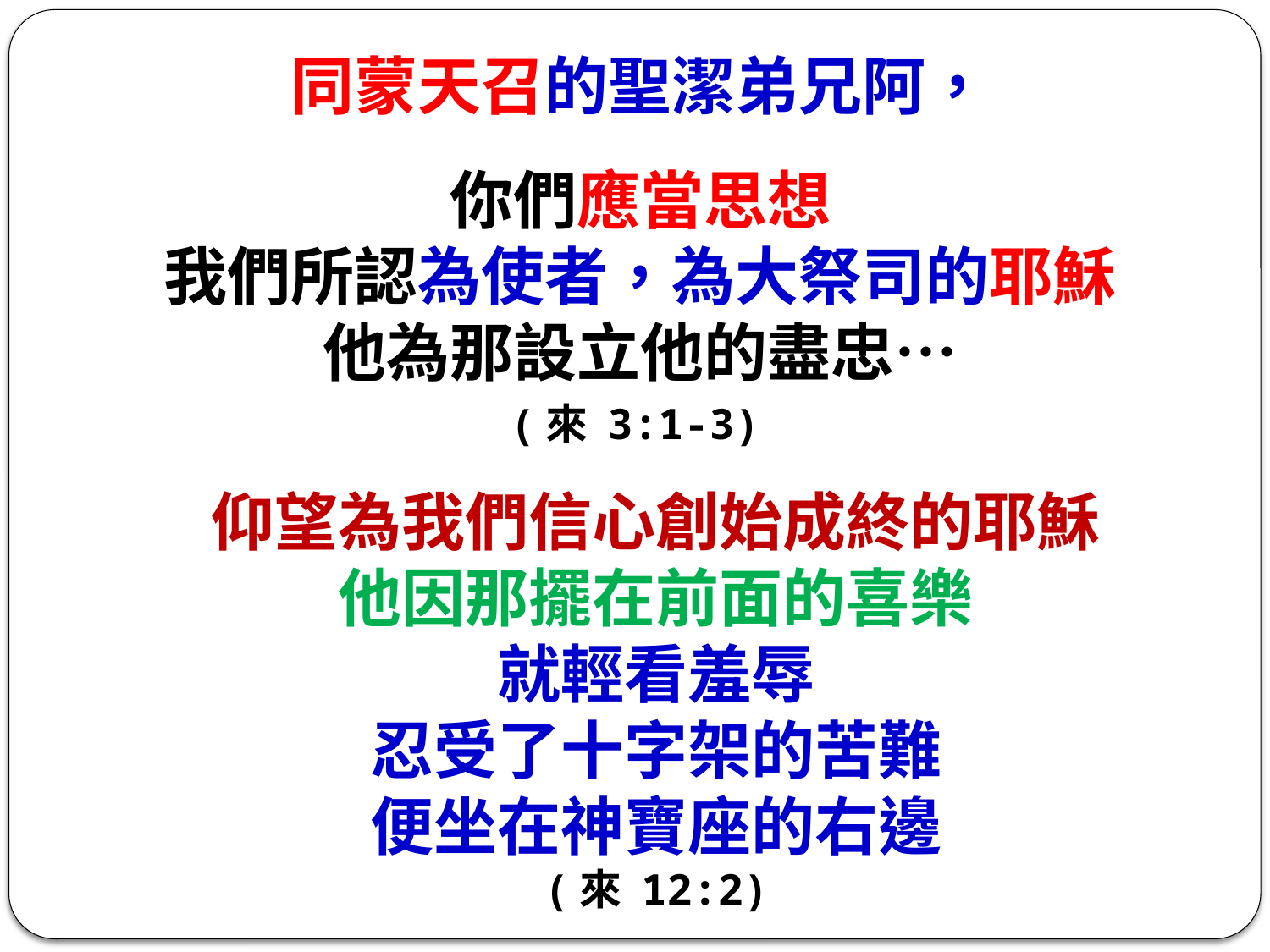

同蒙天召的聖潔弟兄阿，
你們應當思想
我們所認為使者，為大祭司的耶穌
他為那設立他的盡忠…
(來 3:1-3)
仰望為我們信心創始成終的耶穌
他因那擺在前面的喜樂
就輕看羞辱
忍受了十字架的苦難
便坐在神寶座的右邊
(來 12:2)